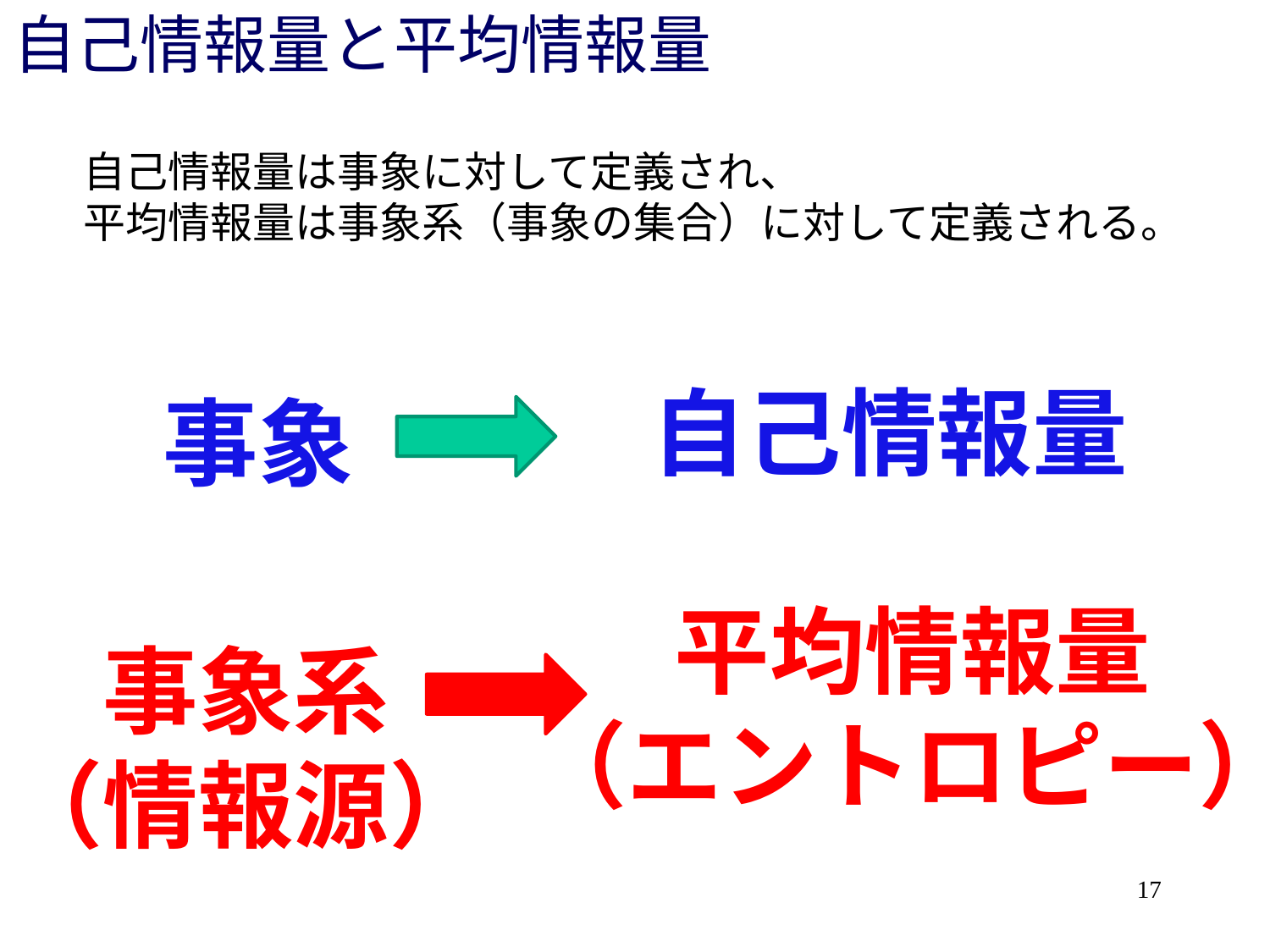

# 自己情報量と平均情報量
自己情報量は事象に対して定義され、
平均情報量は事象系（事象の集合）に対して定義される。
自己情報量
事象

平均情報量
（エントロピー）
事象系
（情報源）

17